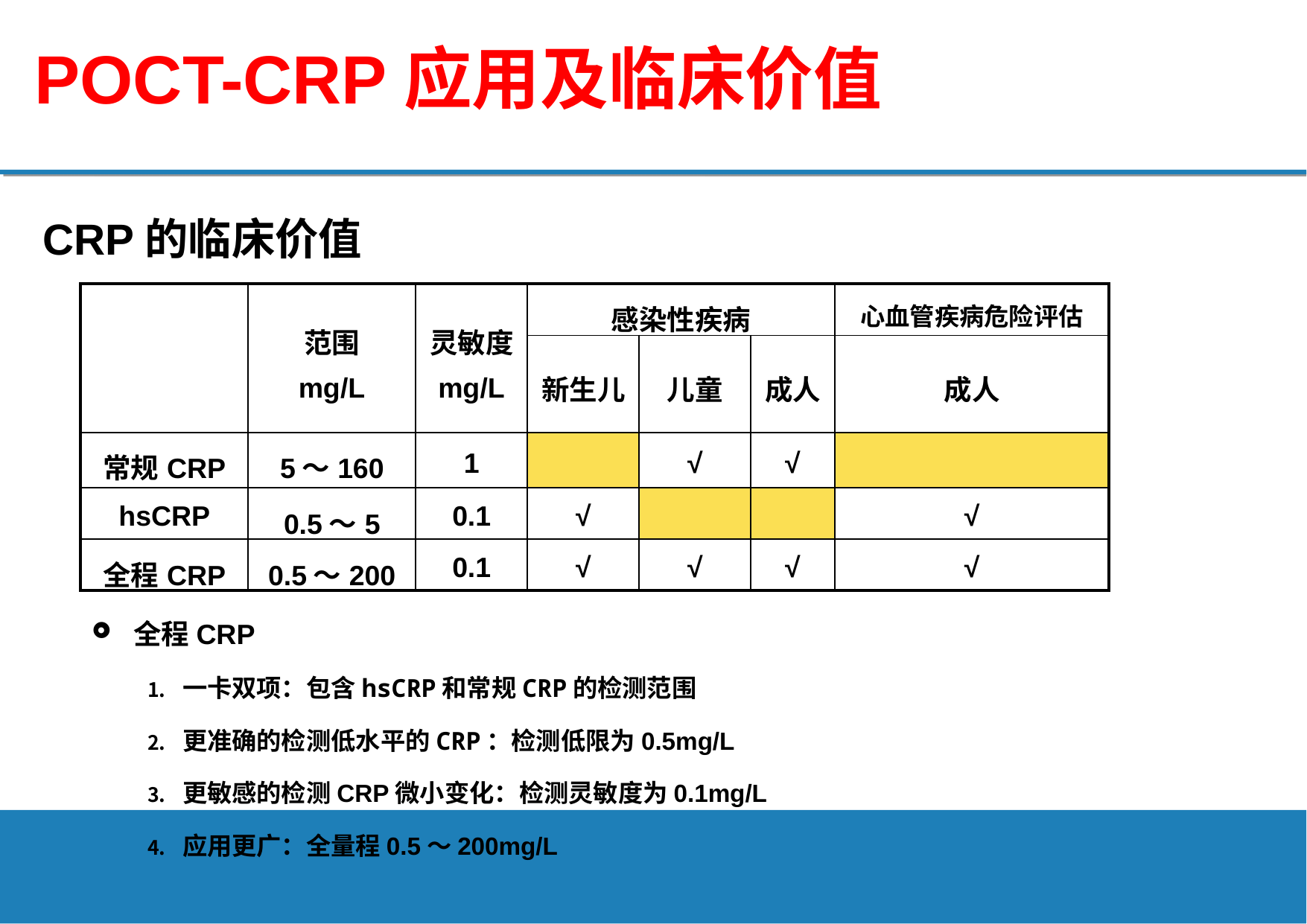

POCT-CRP应用及临床价值

CRP的临床价值
|  | 范围 mg/L | 灵敏度 mg/L | 感染性疾病 |  |  | 心血管疾病危险评估 |
| --- | --- | --- | --- | --- | --- | --- |
|  |  |  | 新生儿 | 儿童 | 成人 | 成人 |
| 常规CRP | 5～160 | 1 |  | √ | √ |  |
| hsCRP | 0.5～5 | 0.1 | √ |  |  | √ |
| 全程CRP | 0.5～200 | 0.1 | √ | √ | √ | √ |
全程CRP
一卡双项：包含hsCRP和常规CRP的检测范围
更准确的检测低水平的CRP：检测低限为0.5mg/L
更敏感的检测CRP微小变化：检测灵敏度为0.1mg/L
应用更广：全量程0.5～200mg/L